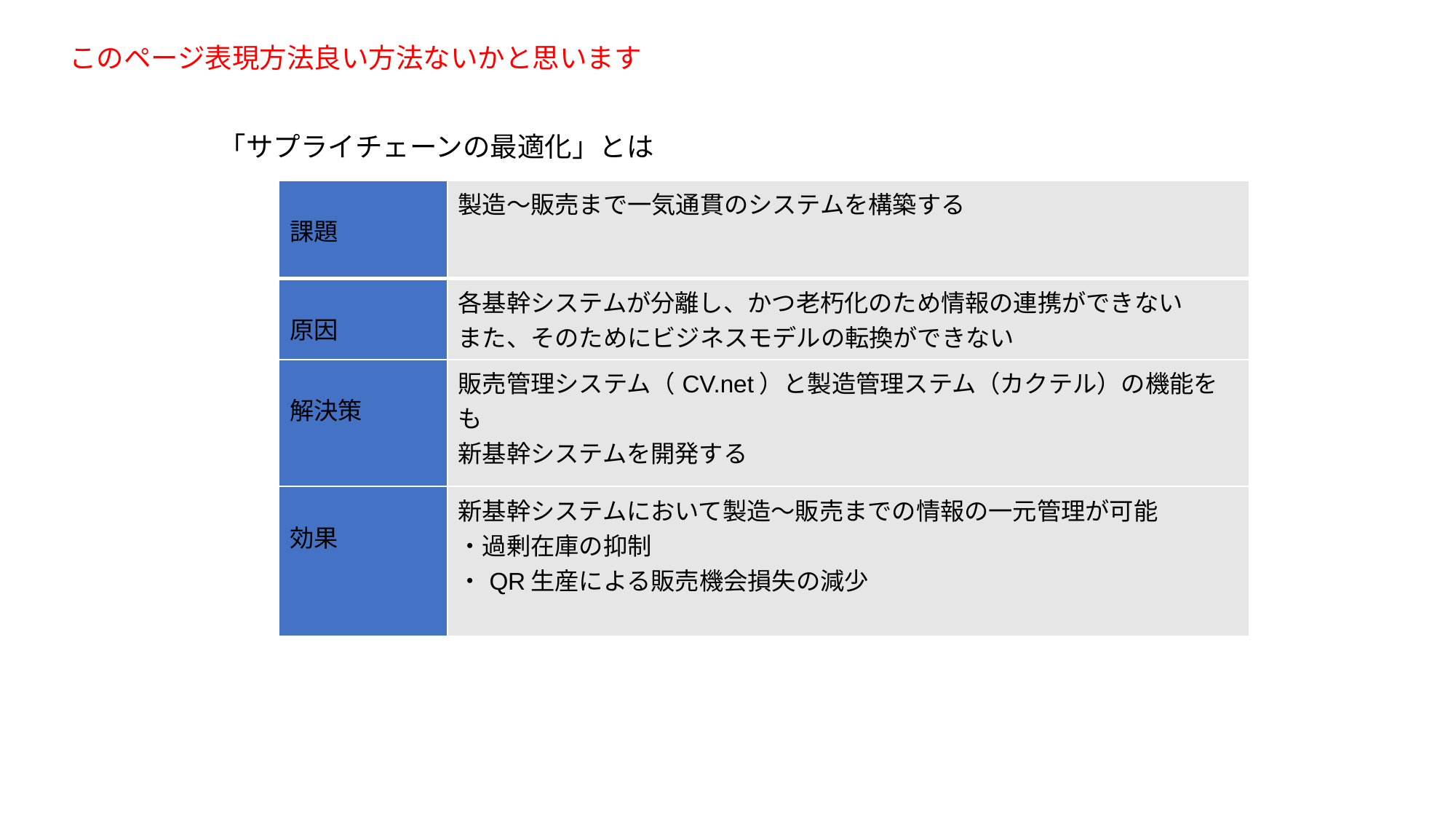

このページ表現方法良い方法ないかと思います

「サプライチェーンの最適化」とは
| 課題 | 製造～販売まで一気通貫のシステムを構築する |
| --- | --- |
| 原因 | 各基幹システムが分離し、かつ老朽化のため情報の連携ができない また、そのためにビジネスモデルの転換ができない |
| 解決策 | 販売管理システム（CV.net）と製造管理ステム（カクテル）の機能をも 新基幹システムを開発する |
| 効果 | 新基幹システムにおいて製造～販売までの情報の一元管理が可能 ・過剰在庫の抑制 ・QR生産による販売機会損失の減少 |